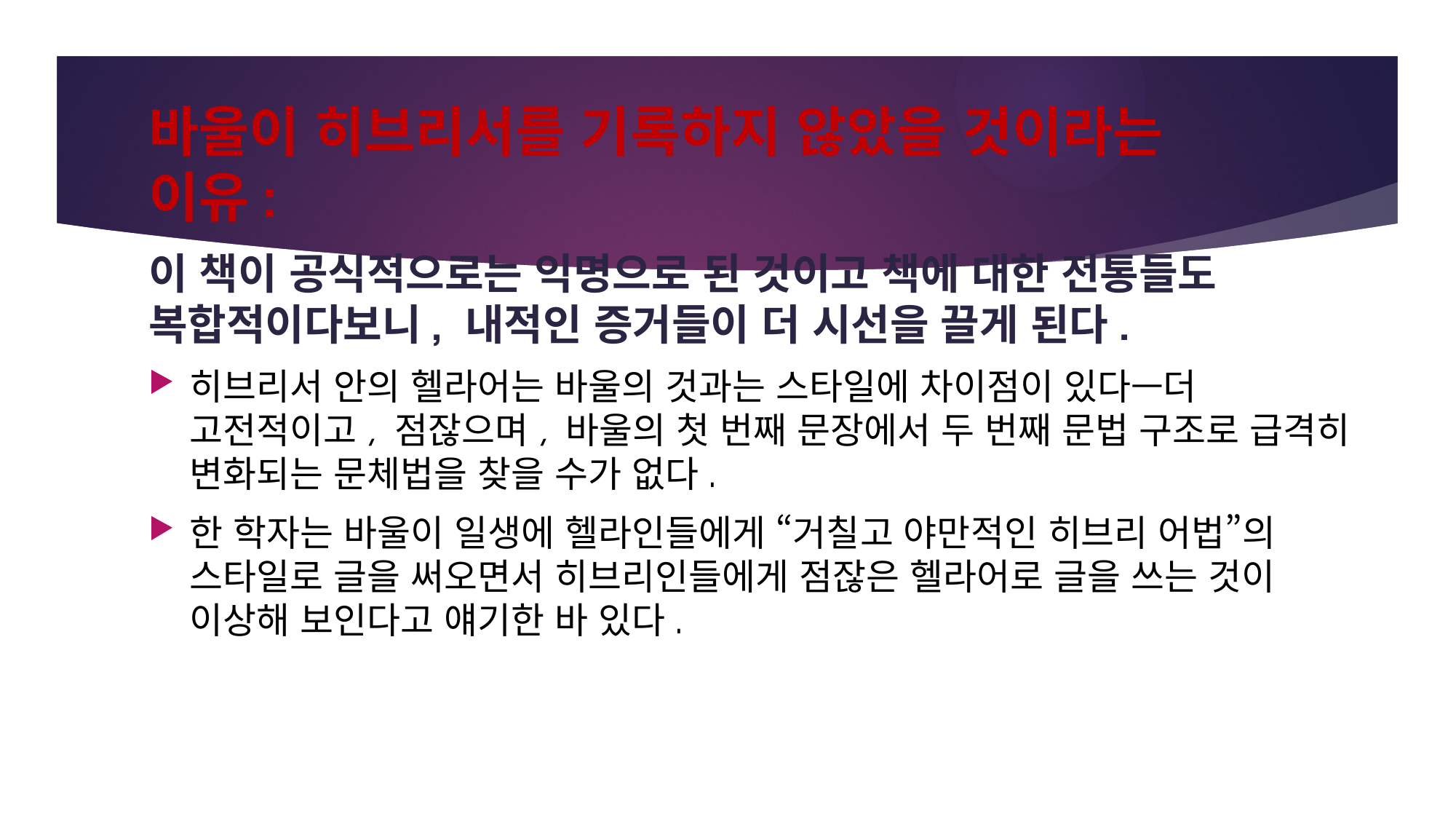

# 바울이 히브리서를 기록하지 않았을 것이라는 이유:
이 책이 공식적으로는 익명으로 된 것이고 책에 대한 전통들도 복합적이다보니, 내적인 증거들이 더 시선을 끌게 된다.
히브리서 안의 헬라어는 바울의 것과는 스타일에 차이점이 있다—더 고전적이고, 점잖으며, 바울의 첫 번째 문장에서 두 번째 문법 구조로 급격히 변화되는 문체법을 찾을 수가 없다.
한 학자는 바울이 일생에 헬라인들에게 “거칠고 야만적인 히브리 어법”의 스타일로 글을 써오면서 히브리인들에게 점잖은 헬라어로 글을 쓰는 것이 이상해 보인다고 얘기한 바 있다.